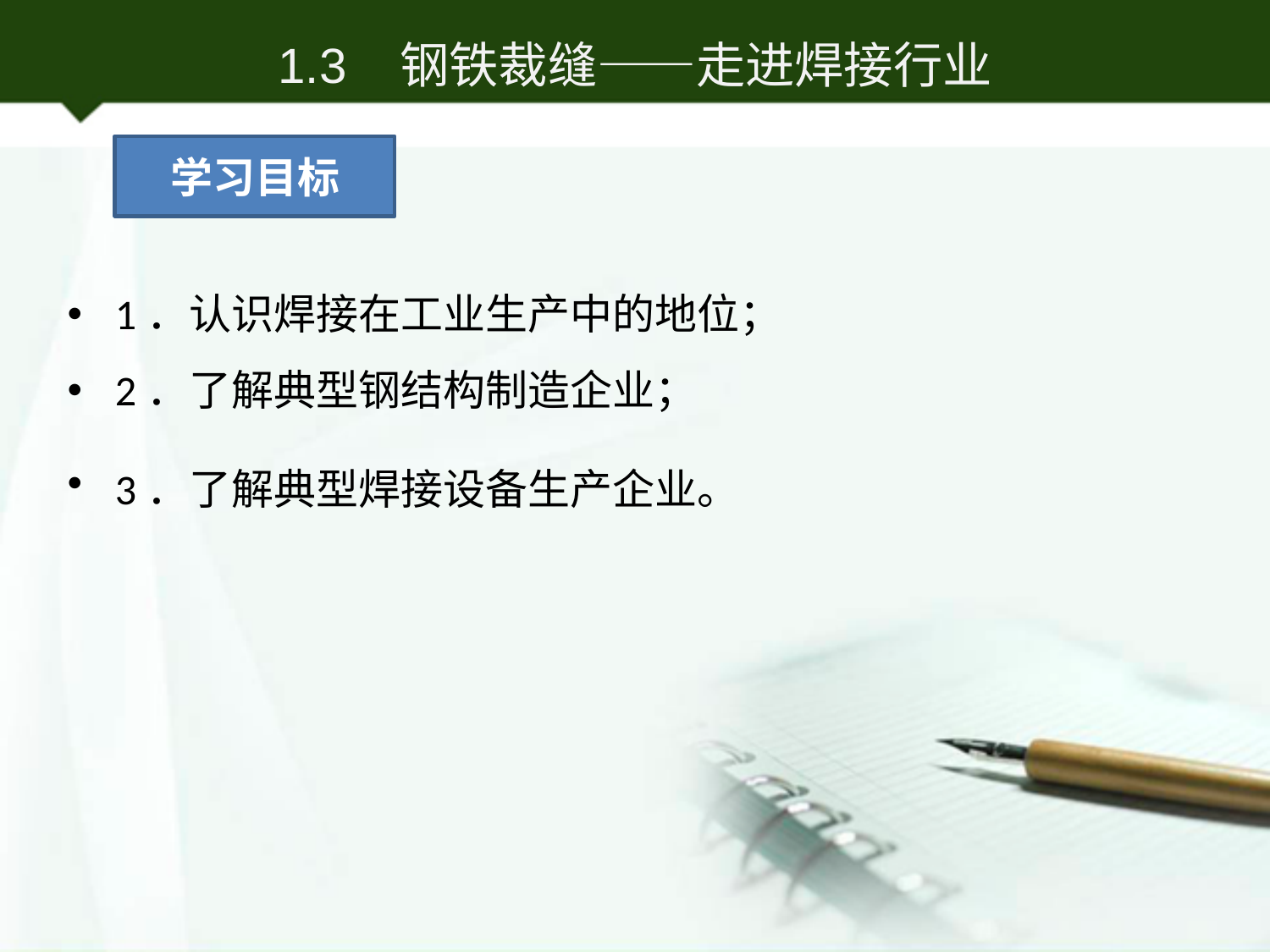

# 1.3   钢铁裁缝——走进焊接行业
学习目标
1．认识焊接在工业生产中的地位；
2．了解典型钢结构制造企业；
3．了解典型焊接设备生产企业。